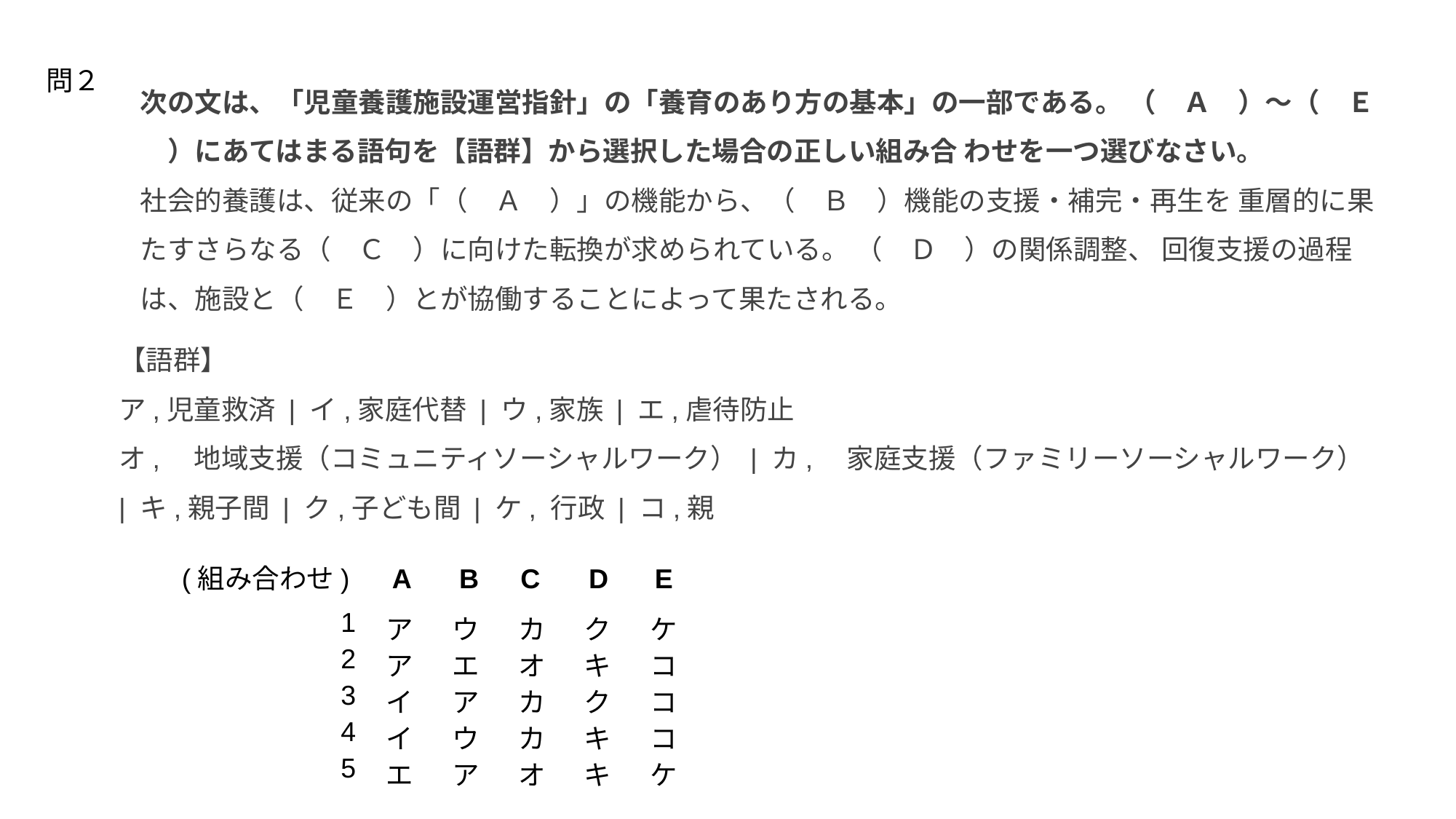

問２
次の文は、「児童養護施設運営指針」の「養育のあり方の基本」の一部である。 （　Ａ　）～（　Ｅ　）にあてはまる語句を【語群】から選択した場合の正しい組み合 わせを一つ選びなさい。
社会的養護は、従来の「（　Ａ　）」の機能から、（　Ｂ　）機能の支援・補完・再生を 重層的に果たすさらなる（　Ｃ　）に向けた転換が求められている。 （　Ｄ　）の関係調整、 回復支援の過程は、施設と（　Ｅ　）とが協働することによって果たされる。
【語群】
ア,児童救済 | イ,家庭代替 | ウ,家族 | エ,虐待防止
オ,　地域支援（コミュニティソーシャルワーク） | カ,　家庭支援（ファミリーソーシャルワーク） | キ,親子間 | ク,子ども間 | ケ, 行政 | コ,親
(組み合わせ)
| A | B | C | D | E |
| --- | --- | --- | --- | --- |
| 1 | ア | ウ | カ | ク | ケ |
| --- | --- | --- | --- | --- | --- |
| 2 | ア | エ | オ | キ | コ |
| 3 | イ | ア | カ | ク | コ |
| 4 | イ | ウ | カ | キ | コ |
| 5 | エ | ア | オ | キ | ケ |